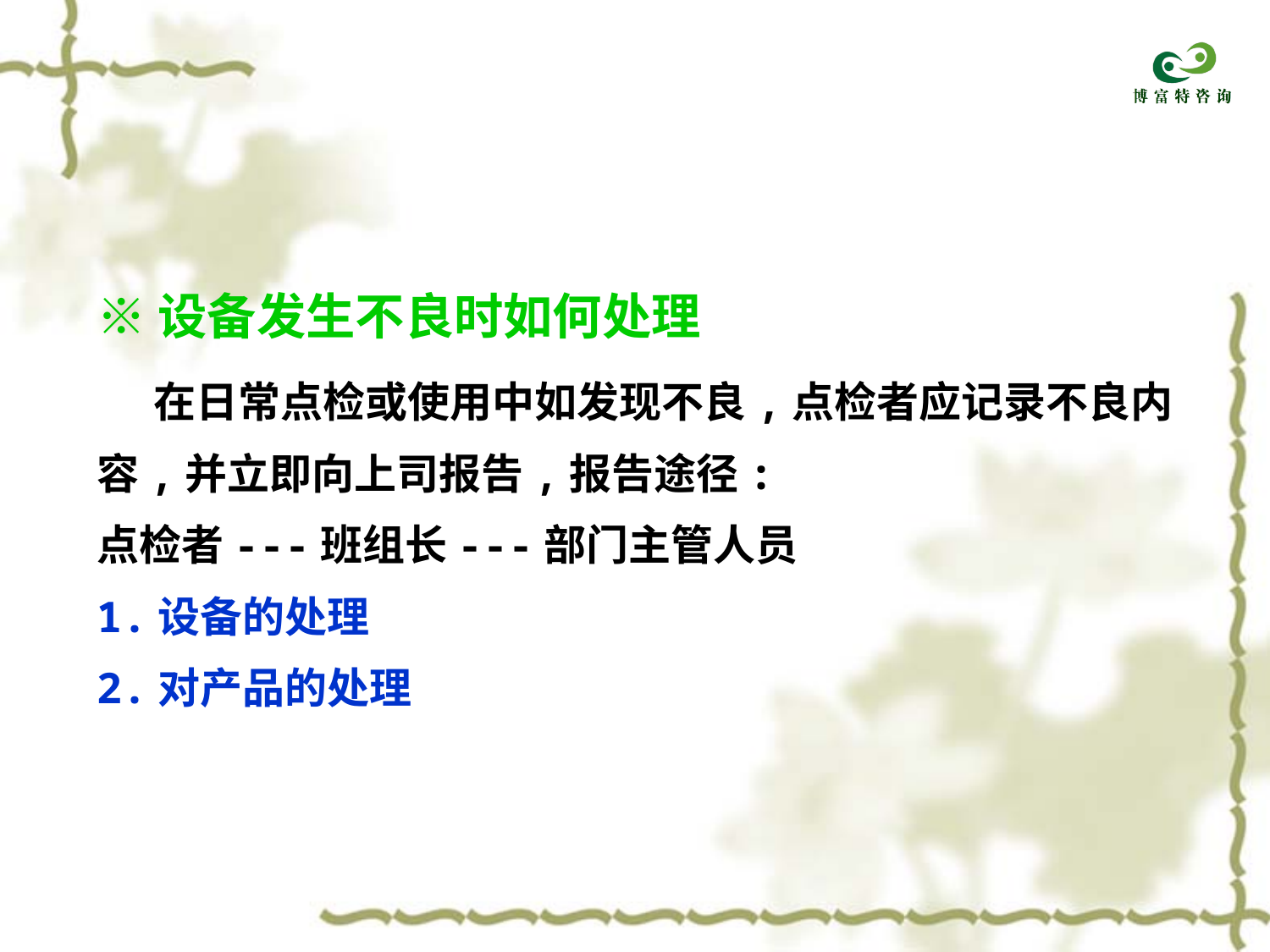

※设备发生不良时如何处理
    在日常点检或使用中如发现不良,点检者应记录不良内
容,并立即向上司报告,报告途径:
点检者---班组长---部门主管人员
1.设备的处理
2.对产品的处理